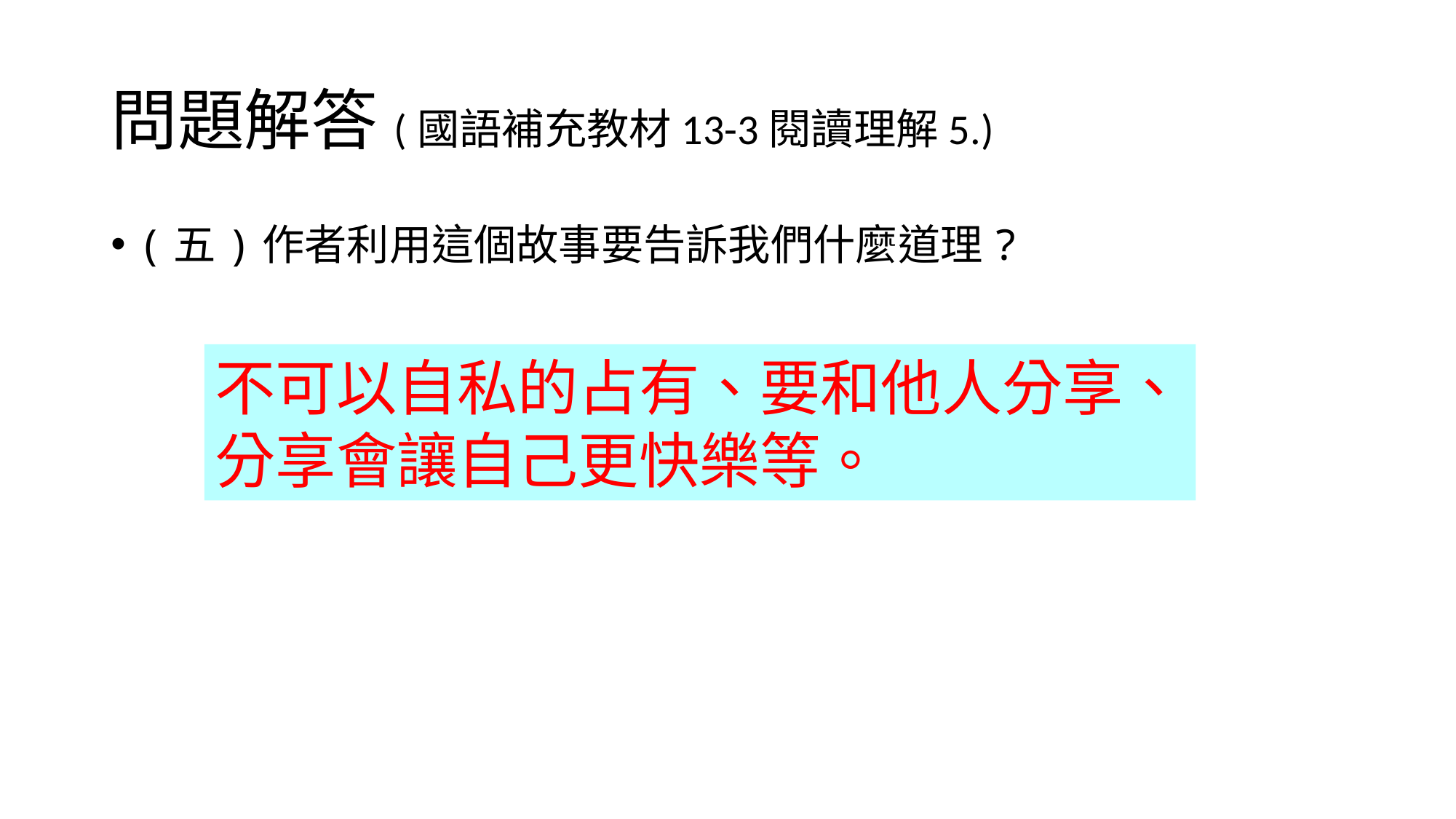

# 問題解答(國語補充教材13-3閱讀理解5.)
(五)作者利用這個故事要告訴我們什麼道理?

不可以自私的占有、要和他人分享、分享會讓自己更快樂等。